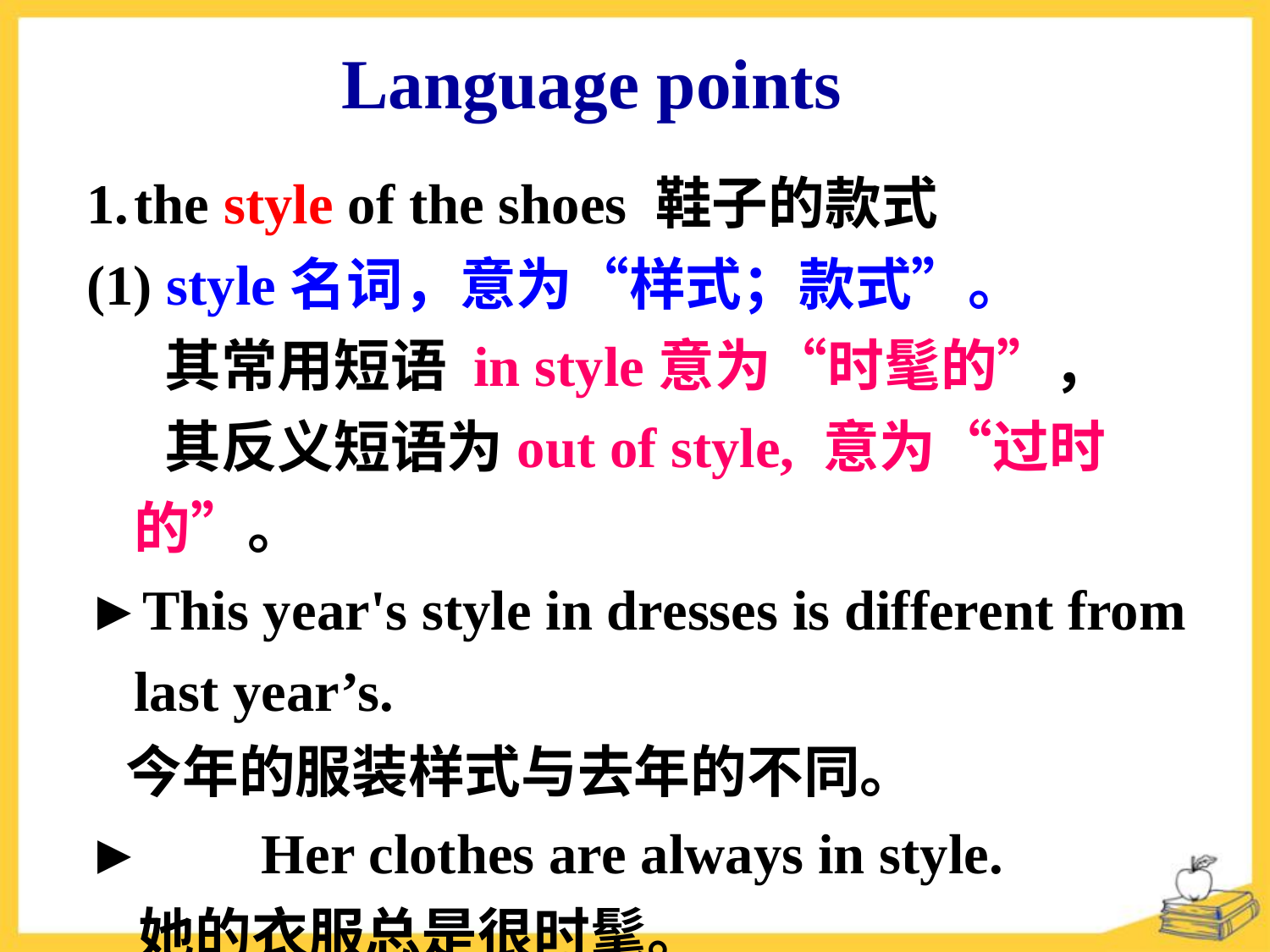

Language points
the style of the shoes 鞋子的款式
 style名词，意为“样式；款式”。
     其常用短语 in style意为“时髦的”，
     其反义短语为out of style, 意为“过时的”。
►This year's style in dresses is different from last year’s.
  今年的服装样式与去年的不同。
►	Her clothes are always in style.
   她的衣服总是很时髦。